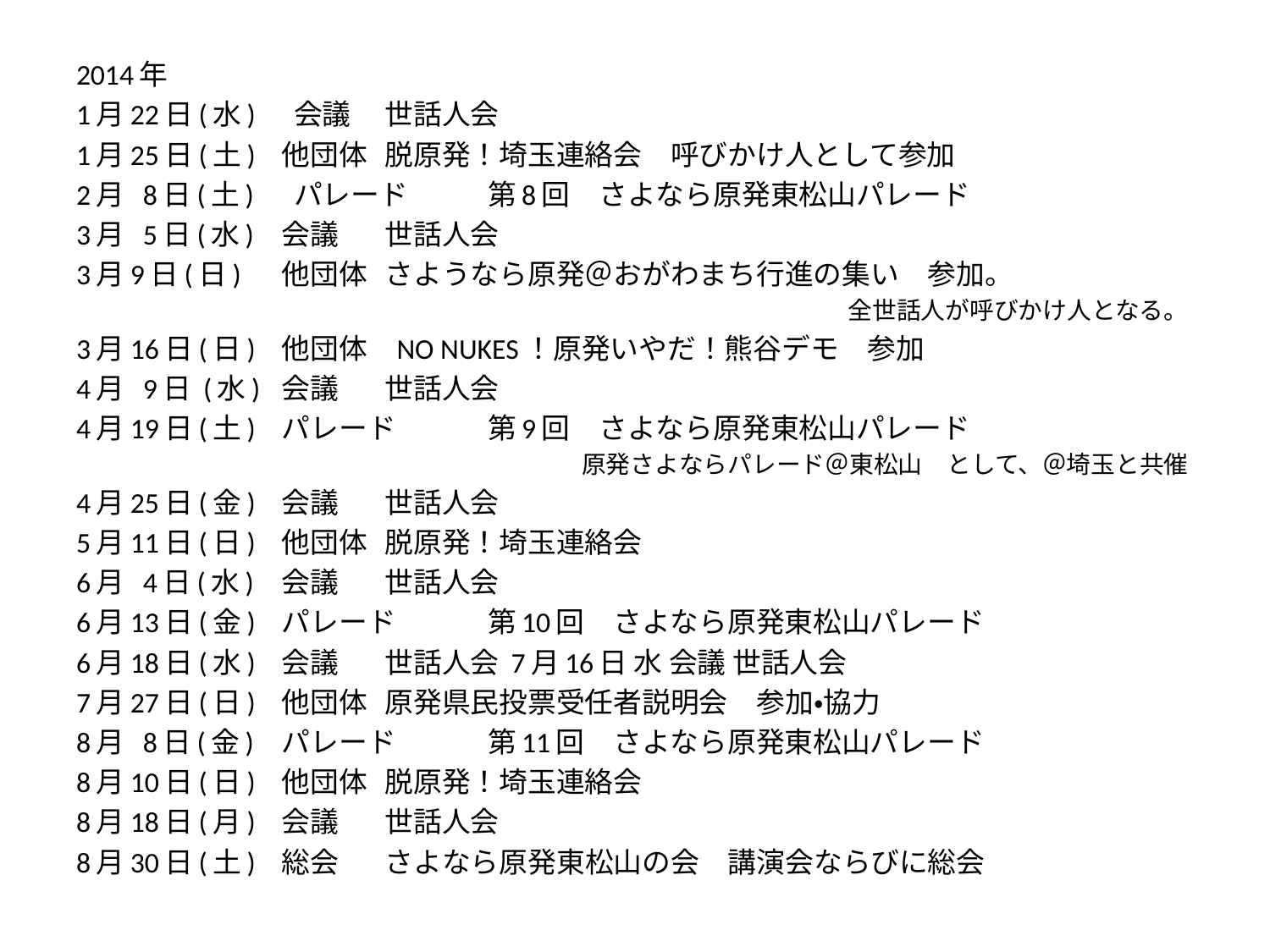

2014年
1月22日(水)		 会議 		世話人会
1月25日(土)		他団体 		脱原発！埼玉連絡会　呼びかけ人として参加
2月  8日(土)		 パレード 	第8回　さよなら原発東松山パレード
3月  5日(水) 		会議		世話人会
3月9日(日)		他団体 		さようなら原発＠おがわまち行進の集い　参加。
全世話人が呼びかけ人となる。
3月16日(日)		他団体		 NO NUKES！原発いやだ！熊谷デモ　参加
4月  9日 (水) 		会議 		世話人会
4月19日(土) 		パレード 	第9回　さよなら原発東松山パレード
原発さよならパレード＠東松山　として、＠埼玉と共催
4月25日(金)		会議 		世話人会
5月11日(日)		他団体 		脱原発！埼玉連絡会
6月  4日(水)		会議 		世話人会
6月13日(金)		パレード 	第10回　さよなら原発東松山パレード
6月18日(水)		会議 		世話人会 7月16日 水 会議 世話人会
7月27日(日)		他団体 		原発県民投票受任者説明会　参加・協力
8月  8日(金)		パレード 	第11回　さよなら原発東松山パレード
8月10日(日) 		他団体 		脱原発！埼玉連絡会
8月18日(月)		会議 		世話人会
8月30日(土)		総会 		さよなら原発東松山の会　講演会ならびに総会